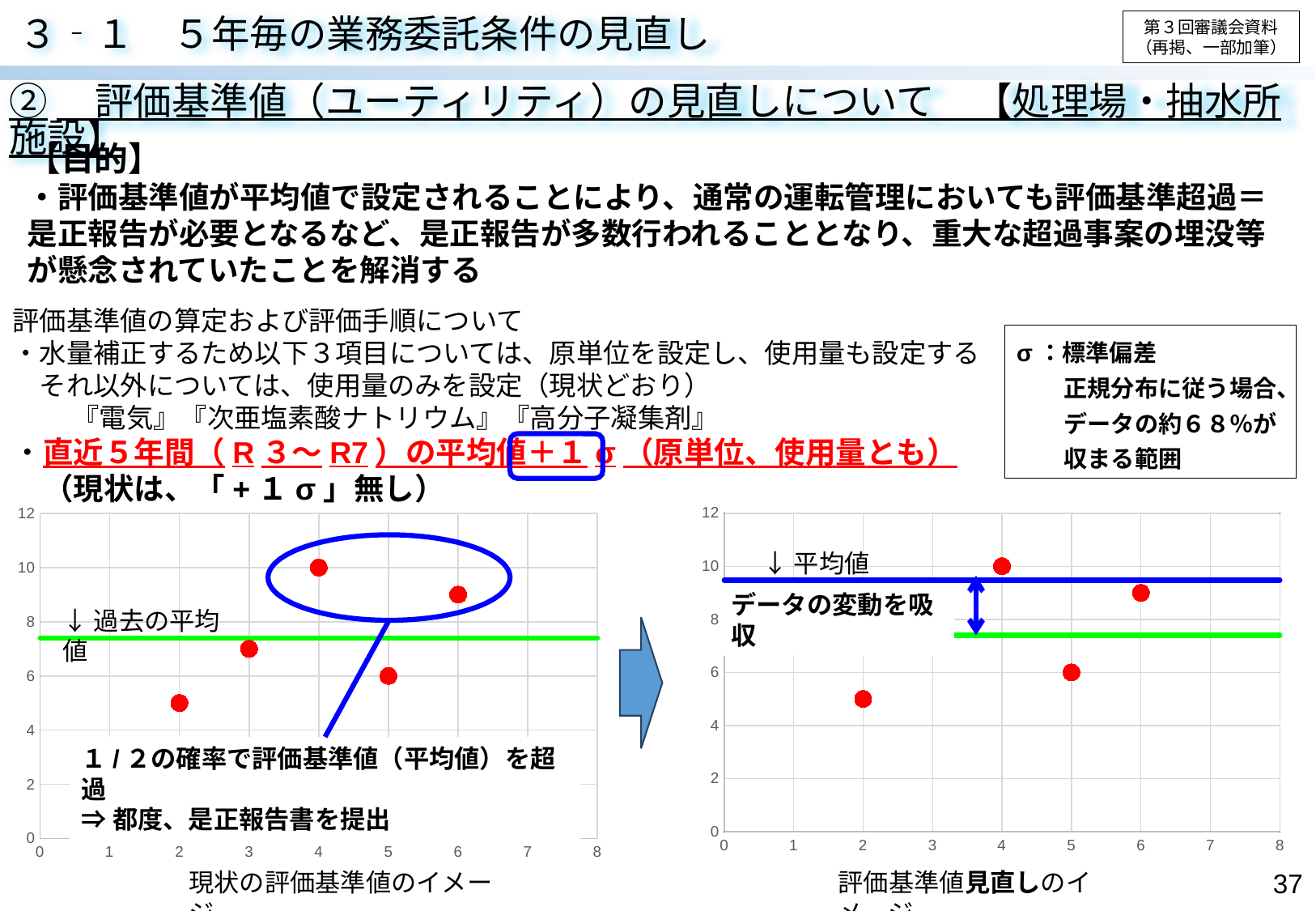

第３回審議会資料
（再掲、一部加筆）
３‐１　５年毎の業務委託条件の見直し
②　評価基準値（ユーティリティ）の見直しについて　【処理場・抽水所施設】
【目的】
・評価基準値が平均値で設定されることにより、通常の運転管理においても評価基準超過＝是正報告が必要となるなど、是正報告が多数行われることとなり、重大な超過事案の埋没等が懸念されていたことを解消する
評価基準値の算定および評価手順について
・水量補正するため以下３項目については、原単位を設定し、使用量も設定する
　それ以外については、使用量のみを設定（現状どおり）
　　 『電気』『次亜塩素酸ナトリウム』『高分子凝集剤』
・直近５年間（R３～R7）の平均値＋１σ（原単位、使用量とも）
　（現状は、「+１σ」無し）
σ：標準偏差
　　正規分布に従う場合、
　　データの約６８％が
　　収まる範囲

### Chart

| Category |  |  |
|---|---|---|

### Chart

| Category |  |  |  |
|---|---|---|---|
↓平均値+1σ
データの変動を吸収
↓過去の平均値

１/２の確率で評価基準値（平均値）を超過
⇒都度、是正報告書を提出
37
現状の評価基準値のイメージ
評価基準値見直しのイメージ